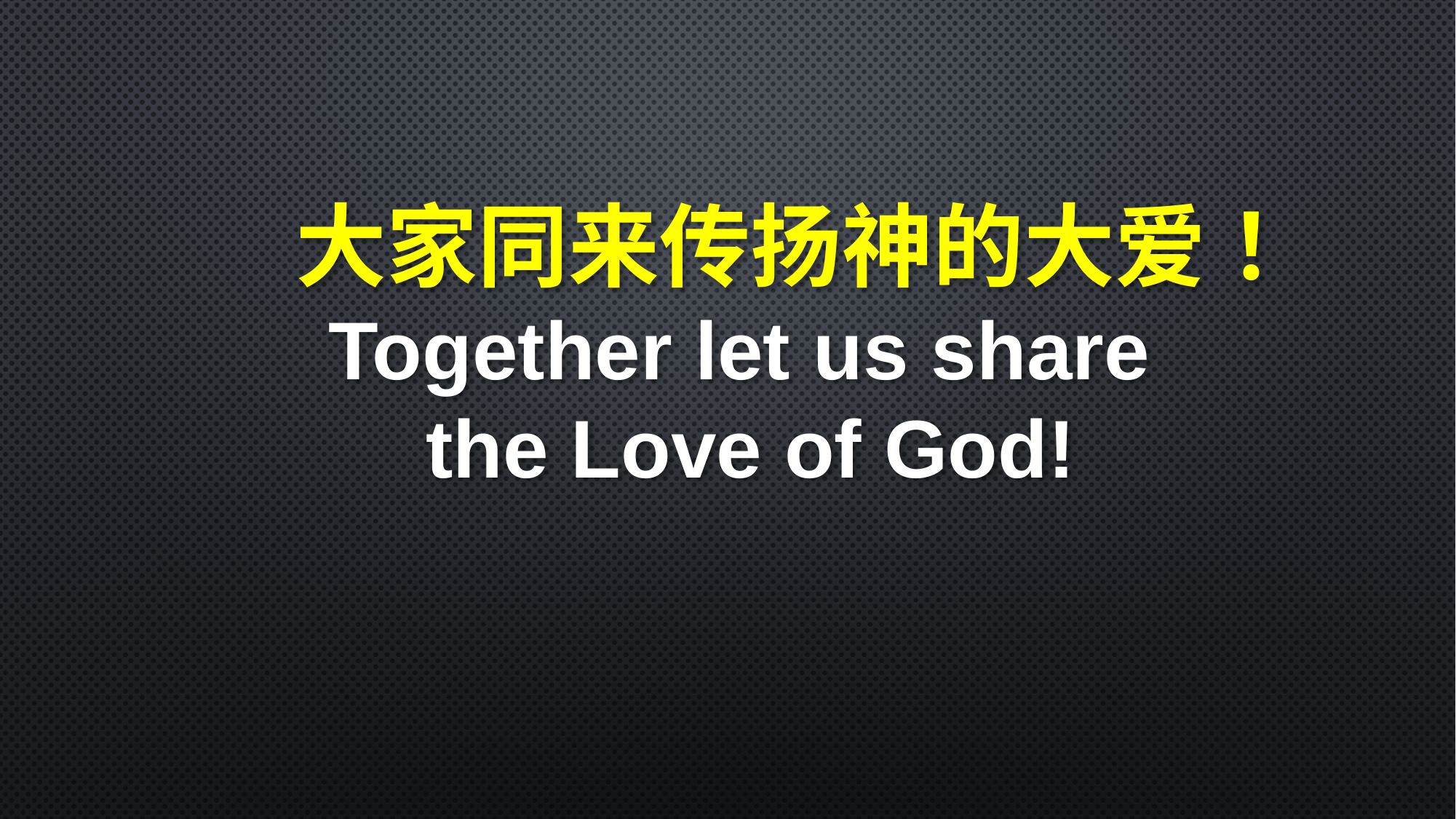

大家同来传扬神的大爱！Together let us share
the Love of God!